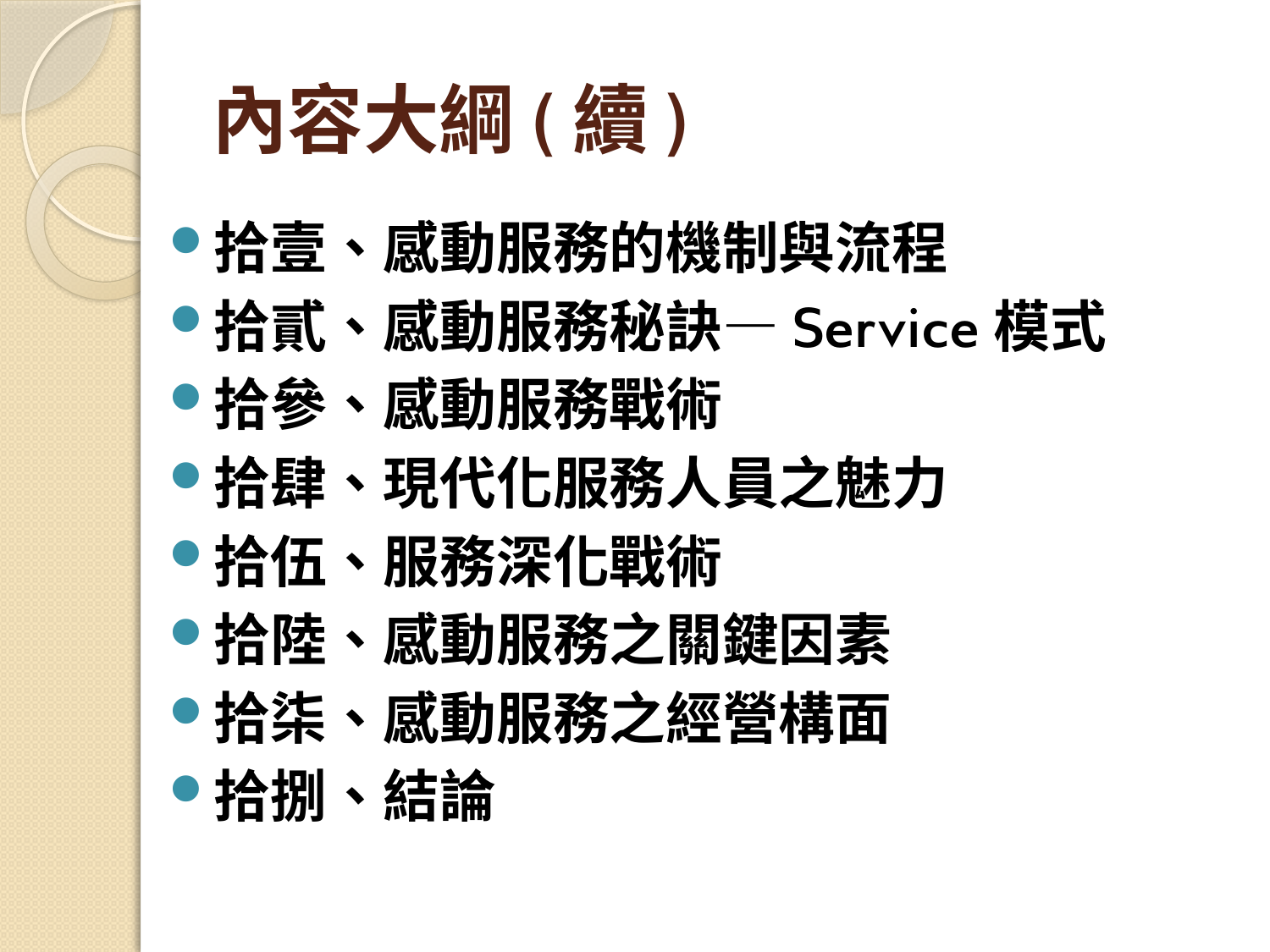

# 內容大綱(續)
拾壹、感動服務的機制與流程
拾貳、感動服務秘訣—Service模式
拾參、感動服務戰術
拾肆、現代化服務人員之魅力
拾伍、服務深化戰術
拾陸、感動服務之關鍵因素
拾柒、感動服務之經營構面
拾捌、結論